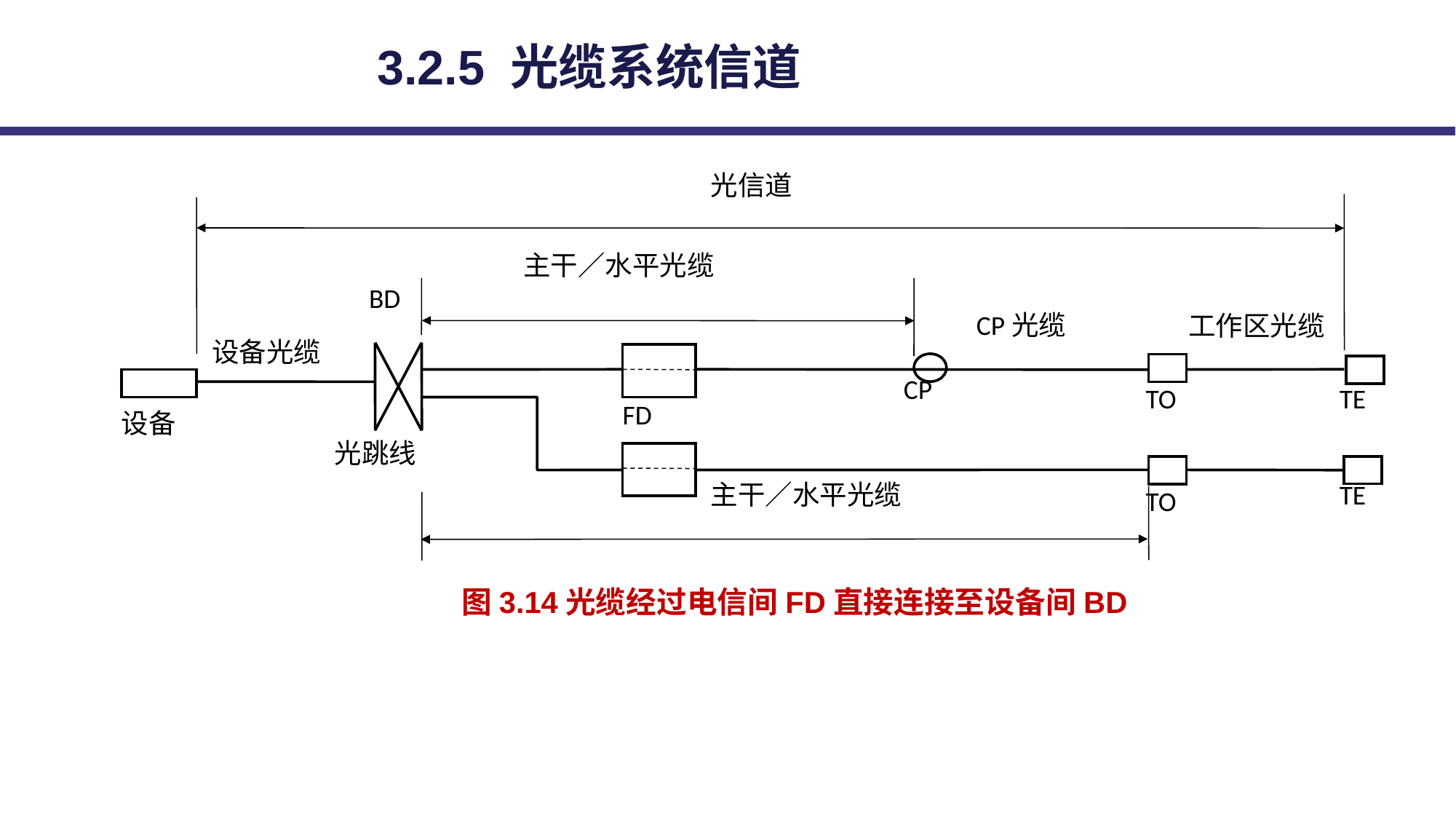

3.2.5 光缆系统信道

光信道

主干／水平光缆

BD
CP光缆
工作区光缆
设备光缆

CP

TO
TE

FD
设备
光跳线

主干／水平光缆
TE
TO

图3.14光缆经过电信间FD直接连接至设备间BD